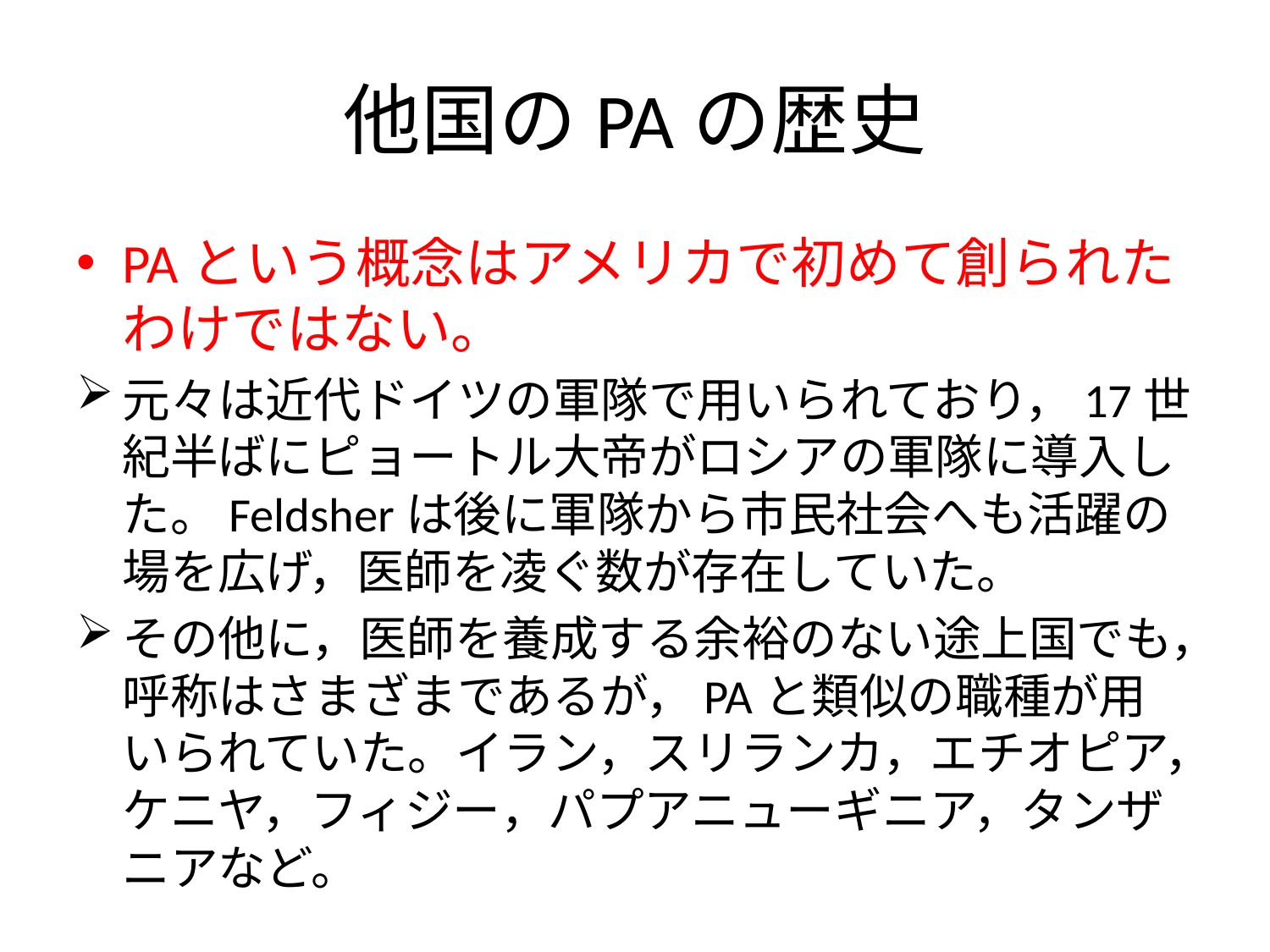

# 他国のPAの歴史
PAという概念はアメリカで初めて創られたわけではない。
元々は近代ドイツの軍隊で用いられており，17世紀半ばにピョートル大帝がロシアの軍隊に導入した。Feldsherは後に軍隊から市民社会へも活躍の場を広げ，医師を凌ぐ数が存在していた。
その他に，医師を養成する余裕のない途上国でも，呼称はさまざまであるが，PAと類似の職種が用いられていた。イラン，スリランカ，エチオピア，ケニヤ，フィジー，パプアニューギニア，タンザニアなど。